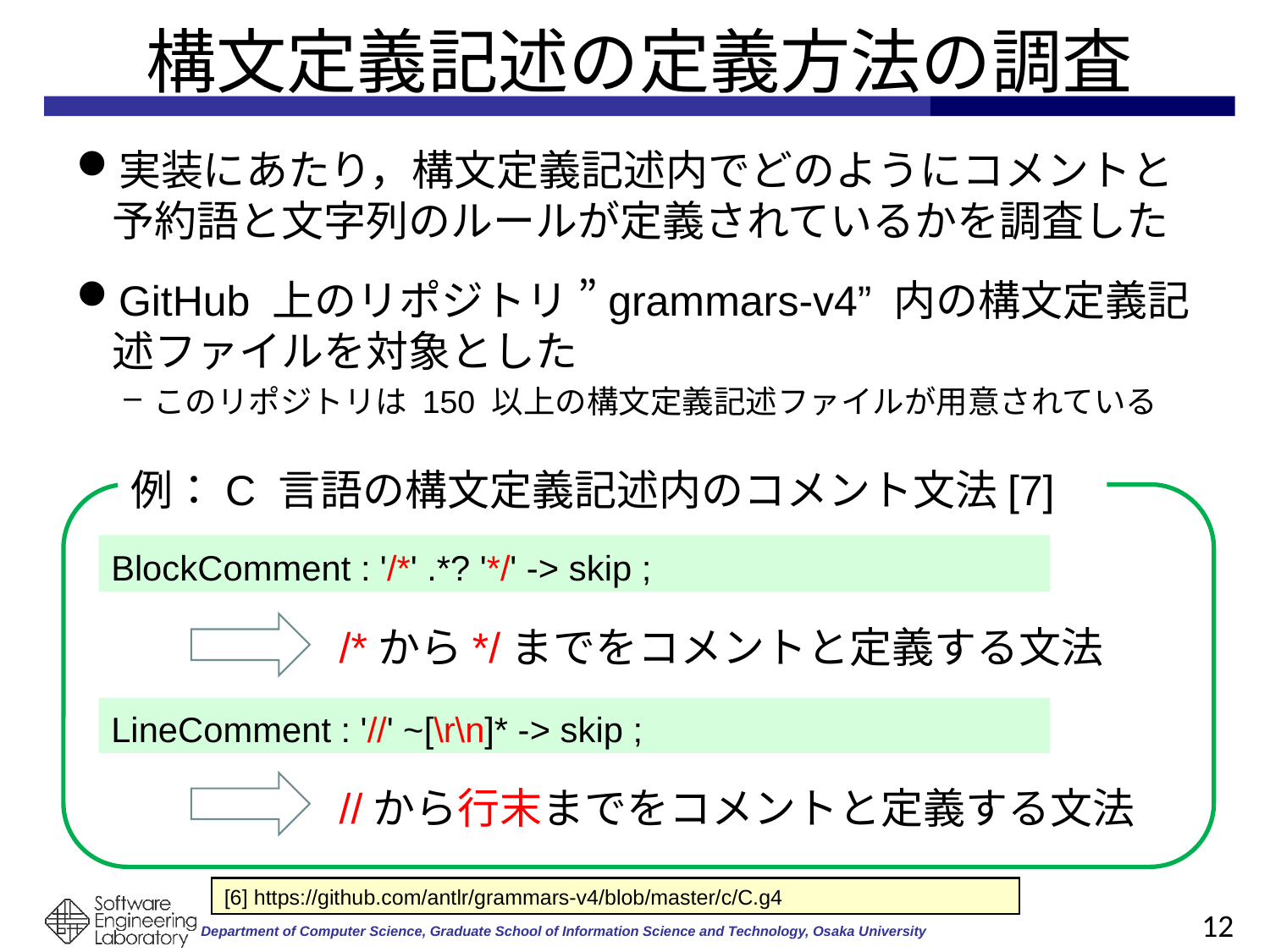

# 構文定義記述の定義方法の調査
実装にあたり，構文定義記述内でどのようにコメントと予約語と文字列のルールが定義されているかを調査した
GitHub 上のリポジトリ ”grammars-v4” 内の構文定義記述ファイルを対象とした
このリポジトリは 150 以上の構文定義記述ファイルが用意されている
例：C 言語の構文定義記述内のコメント文法[7]

BlockComment : '/*' .*? '*/' -> skip ;

/*から*/までをコメントと定義する文法
LineComment : '//' ~[\r\n]* -> skip ;

//から行末までをコメントと定義する文法
[6] https://github.com/antlr/grammars-v4/blob/master/c/C.g4
12